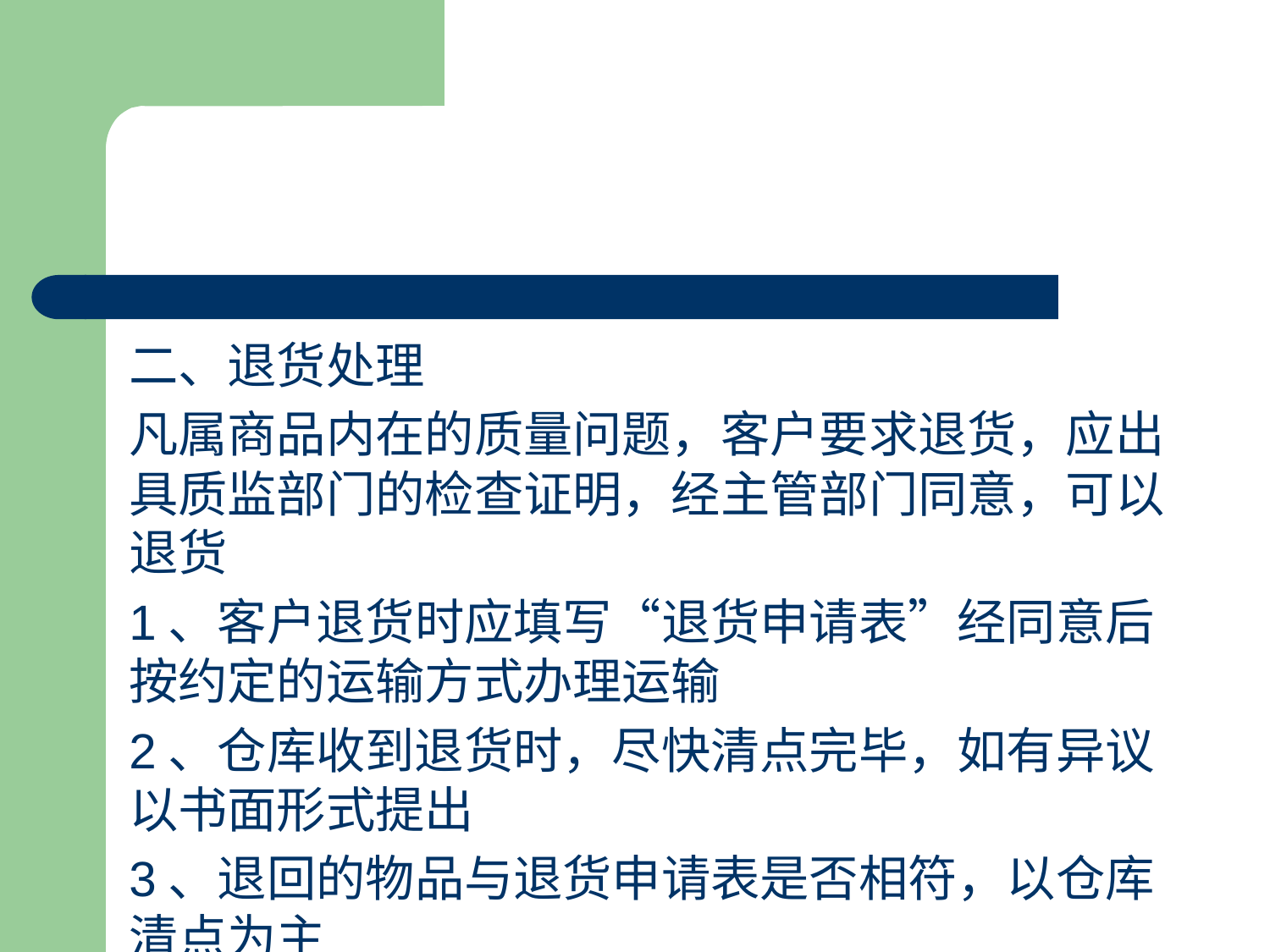

#
二、退货处理
凡属商品内在的质量问题，客户要求退货，应出具质监部门的检查证明，经主管部门同意，可以退货
1、客户退货时应填写“退货申请表”经同意后按约定的运输方式办理运输
2、仓库收到退货时，尽快清点完毕，如有异议以书面形式提出
3、退回的物品与退货申请表是否相符，以仓库清点为主